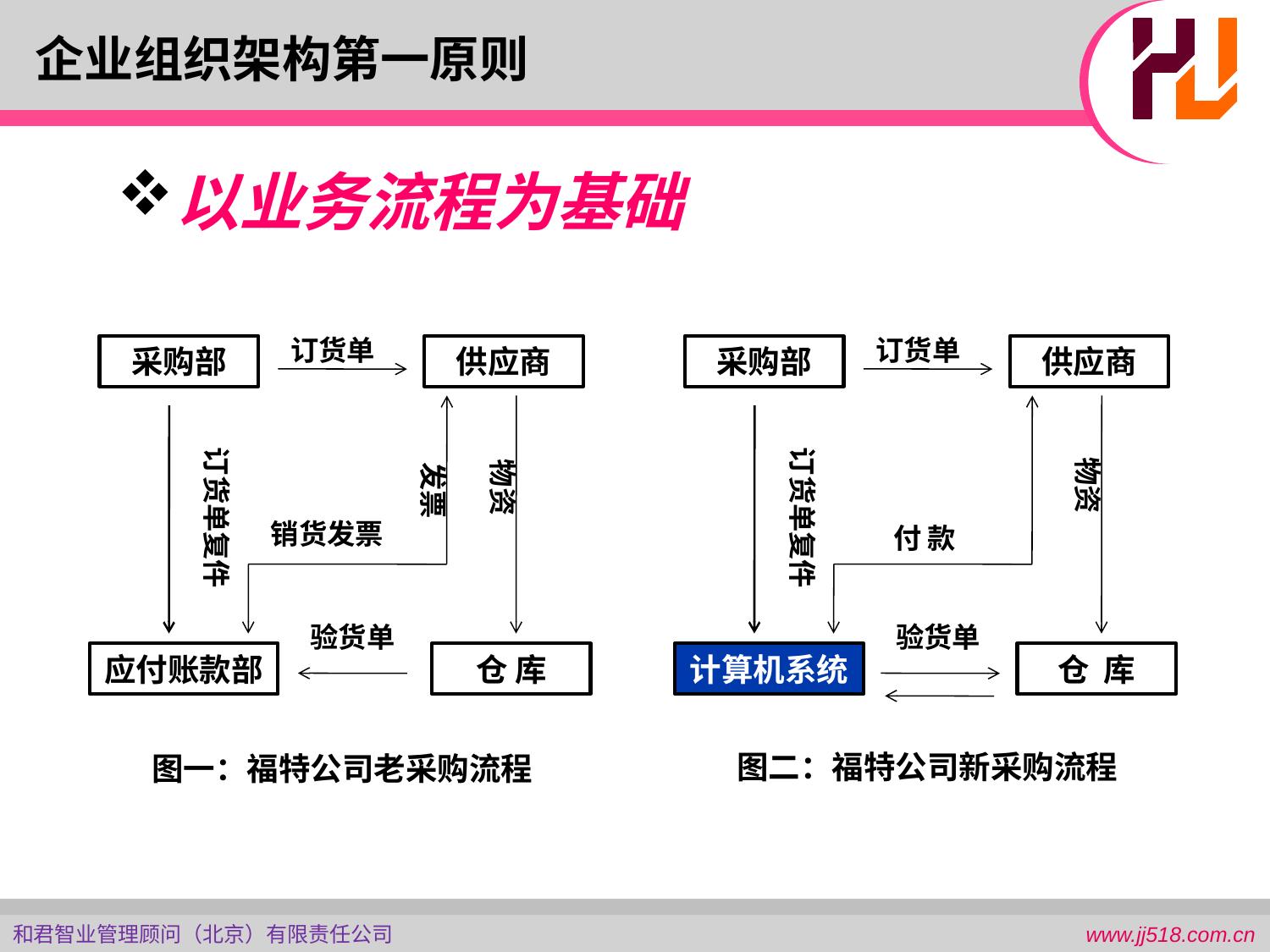

企业组织架构第一原则
以业务流程为基础

订货单
订货单

采购部
供应商
订货单复件
物资
付 款
验货单
计算机系统
仓  库

采购部
供应商
订货单复件
物资
发票
销货发票
验货单
应付账款部
仓 库
图二：福特公司新采购流程
图一：福特公司老采购流程